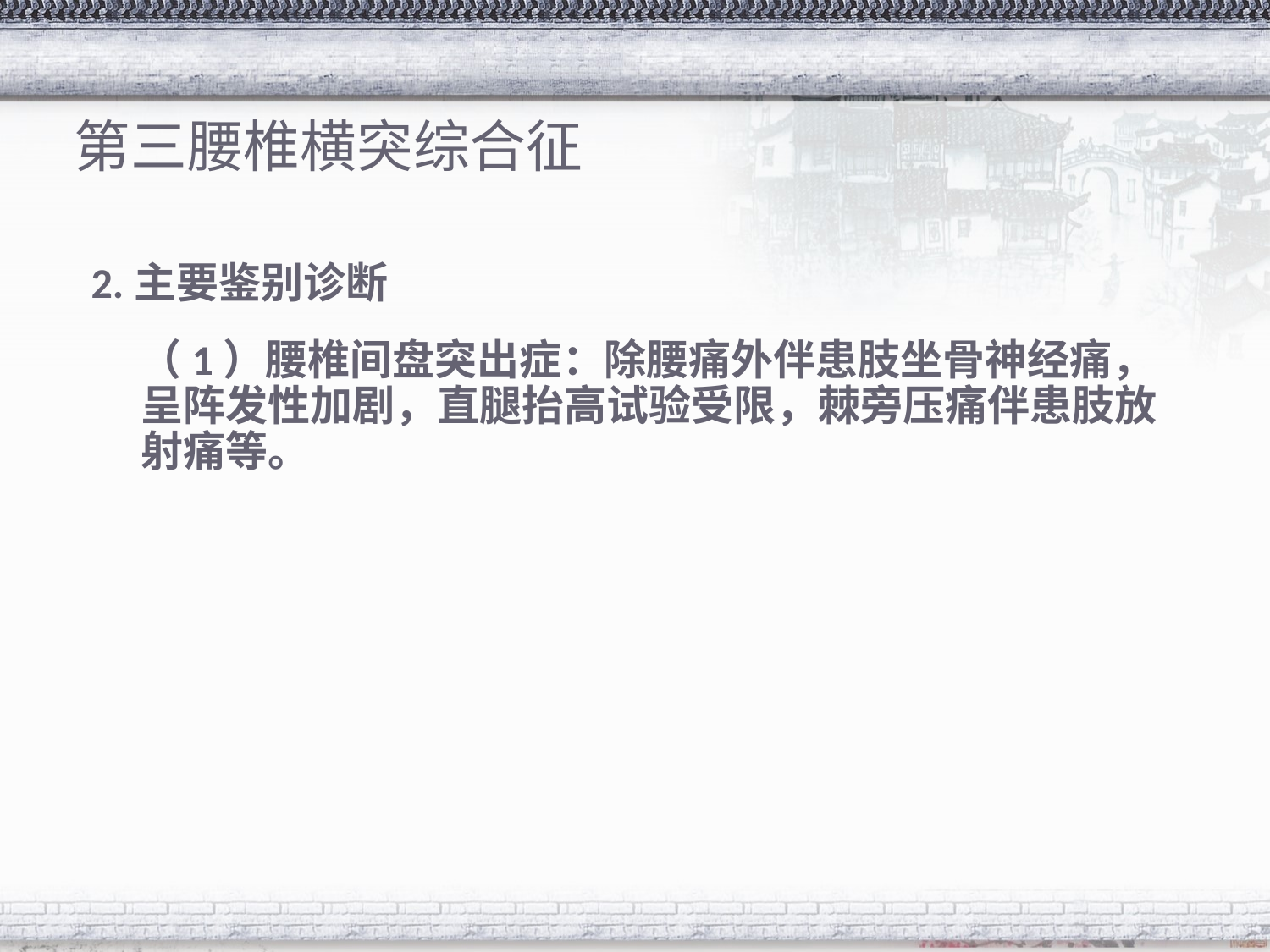

# 第三腰椎横突综合征
2.主要鉴别诊断
    （1）腰椎间盘突出症：除腰痛外伴患肢坐骨神经痛，呈阵发性加剧，直腿抬高试验受限，棘旁压痛伴患肢放射痛等。